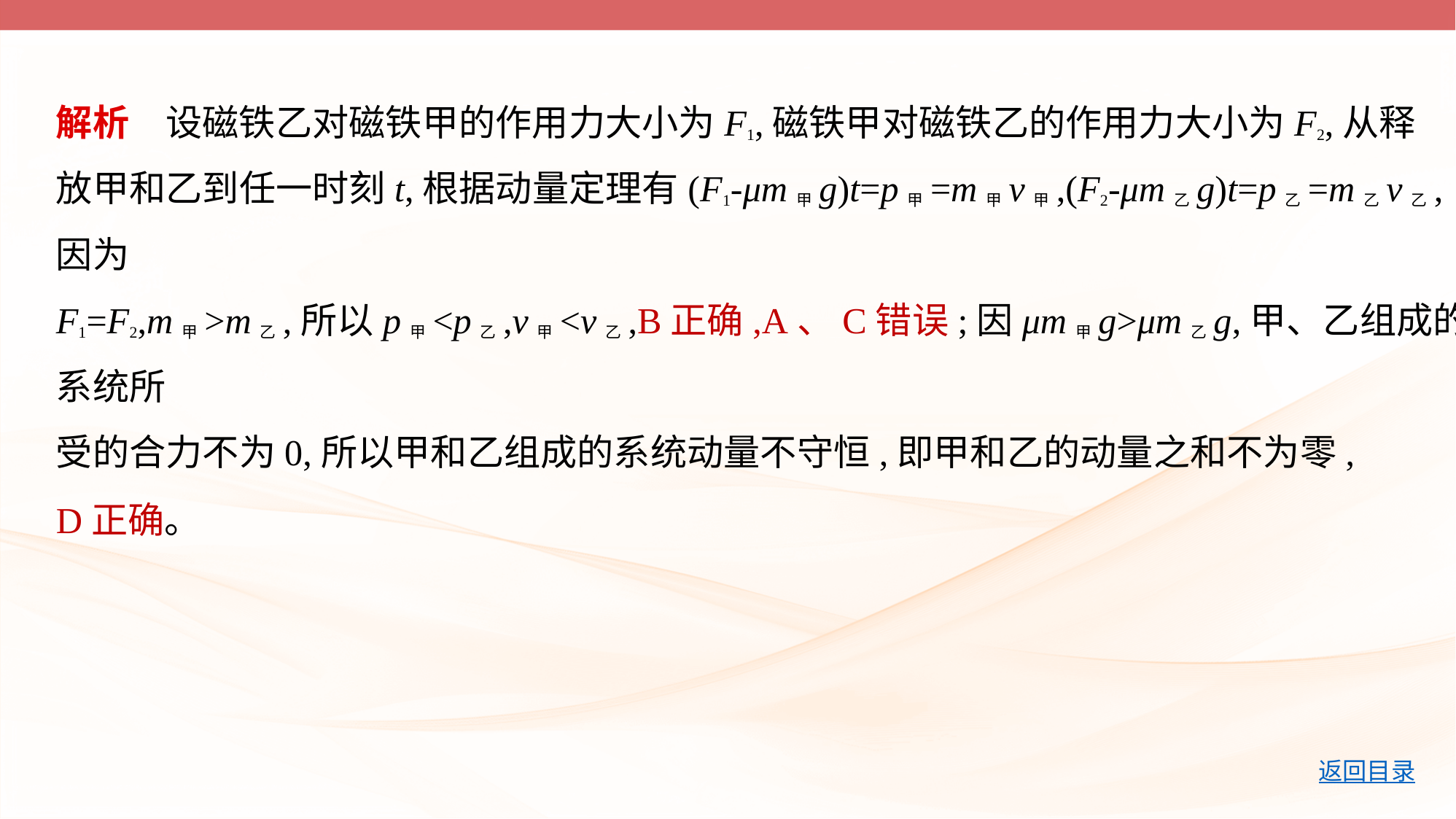

解析　设磁铁乙对磁铁甲的作用力大小为F1,磁铁甲对磁铁乙的作用力大小为F2,从释
放甲和乙到任一时刻t,根据动量定理有(F1-μm甲g)t=p甲=m甲v甲,(F2-μm乙g)t=p乙=m乙v乙,因为
F1=F2,m甲>m乙,所以p甲<p乙,v甲<v乙,B正确,A、C错误;因μm甲g>μm乙g,甲、乙组成的系统所
受的合力不为0,所以甲和乙组成的系统动量不守恒,即甲和乙的动量之和不为零,
D正确。